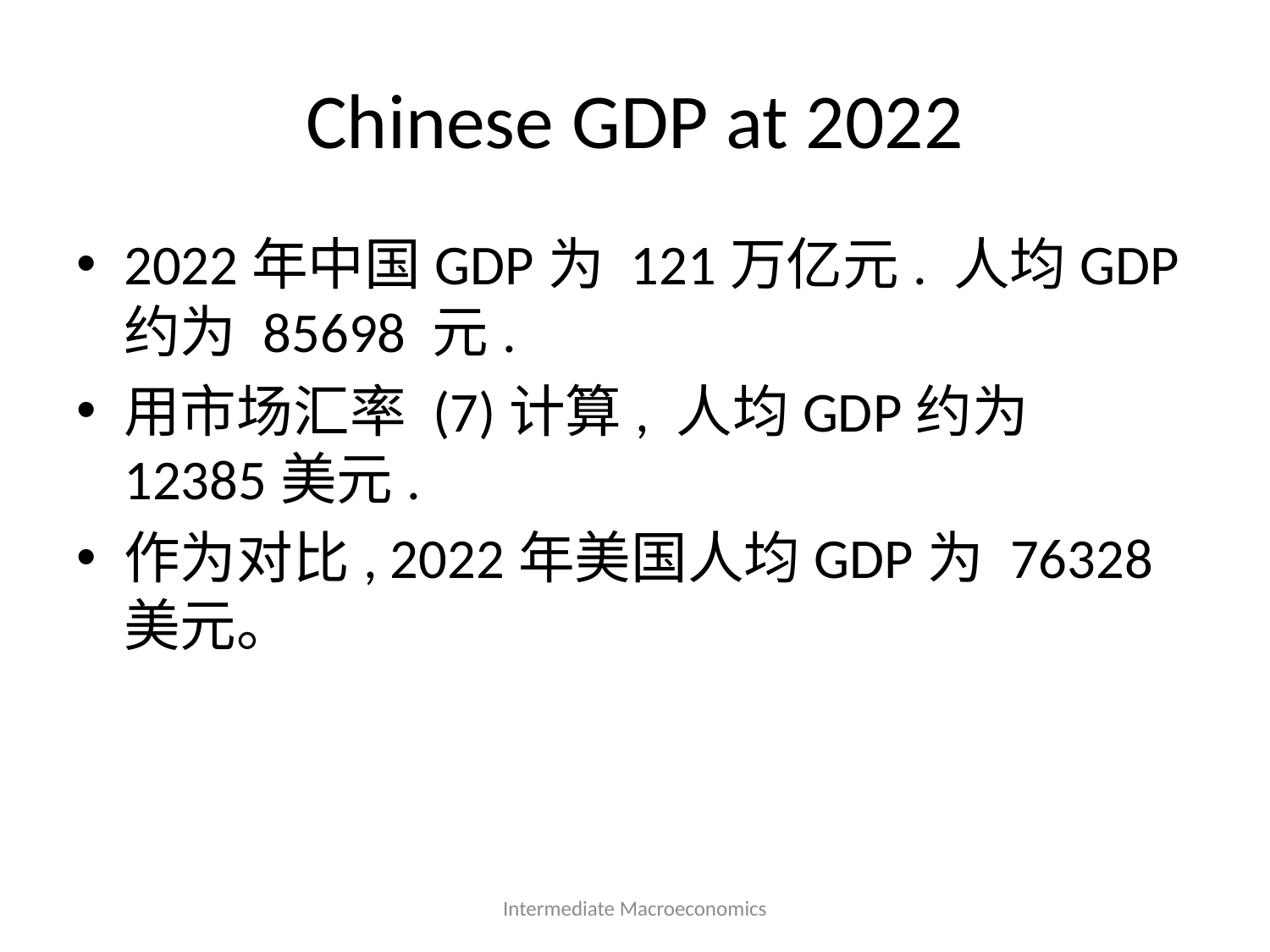

# Chinese GDP at 2022
2022年中国GDP为 121万亿元. 人均GDP约为 85698 元.
用市场汇率 (7)计算, 人均GDP约为 12385美元.
作为对比, 2022年美国人均GDP为 76328 美元。
Intermediate Macroeconomics